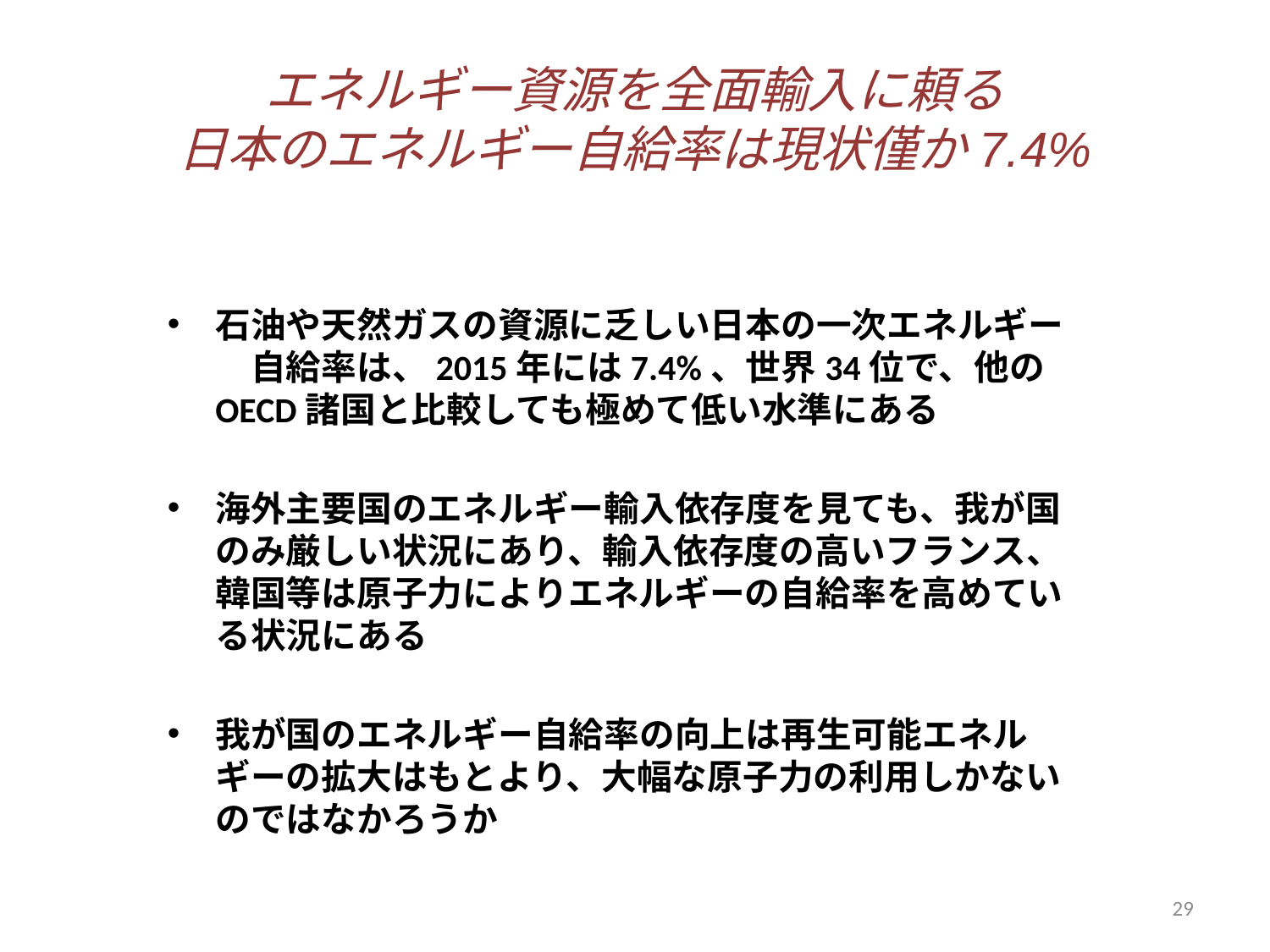

# エネルギー資源を全面輸入に頼る 日本のエネルギー自給率は現状僅か7.4%
石油や天然ガスの資源に乏しい日本の一次エネルギー　自給率は、2015年には7.4%、世界34位で、他のOECD諸国と比較しても極めて低い水準にある

海外主要国のエネルギー輸入依存度を見ても、我が国のみ厳しい状況にあり、輸入依存度の高いフランス、韓国等は原子力によりエネルギーの自給率を高めている状況にある

我が国のエネルギー自給率の向上は再生可能エネルギーの拡大はもとより、大幅な原子力の利用しかないのではなかろうか
29